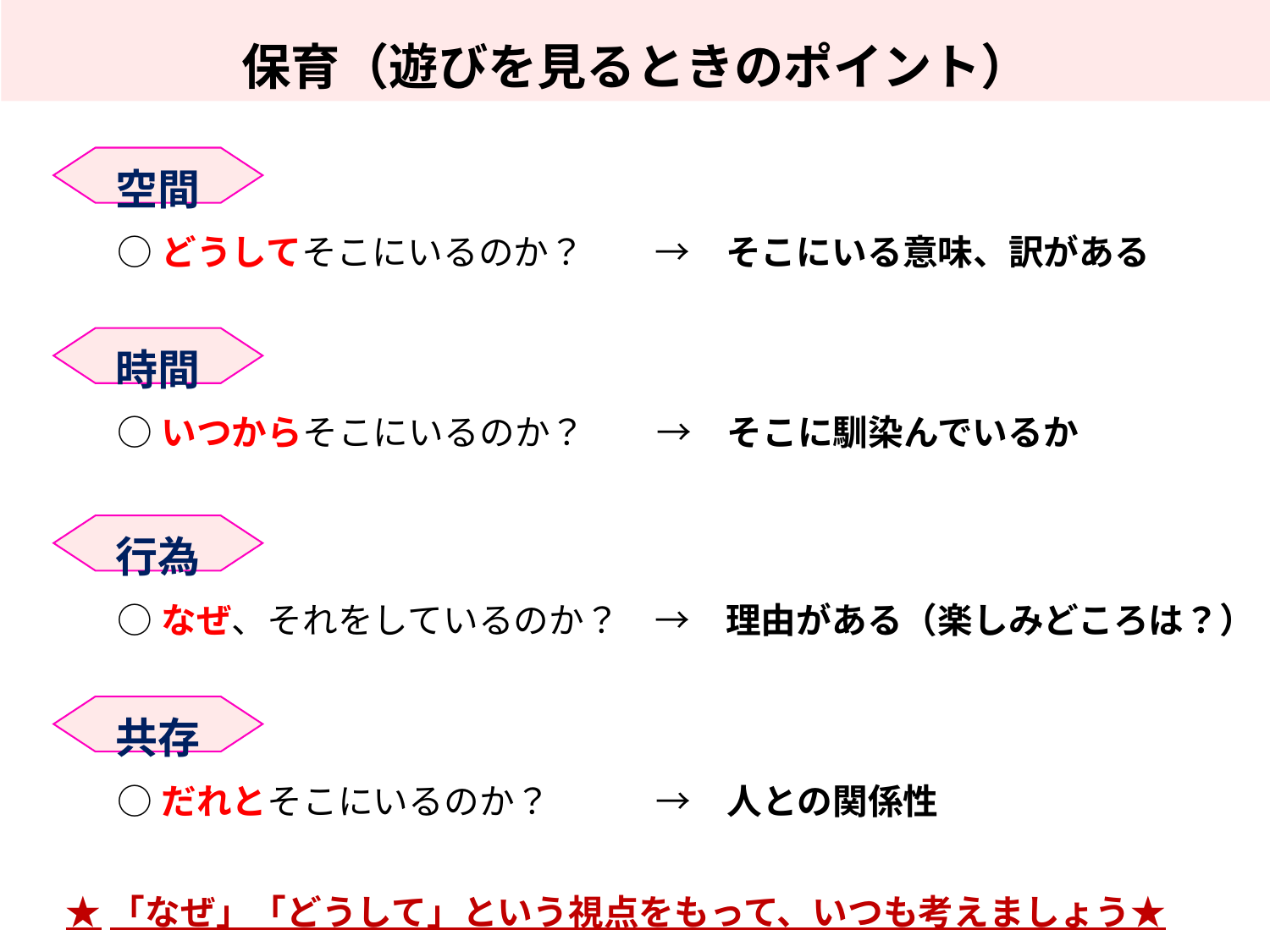

保育（遊びを見るときのポイント）
空間
○どうしてそこにいるのか？　　→　そこにいる意味、訳がある
時間
○いつからそこにいるのか？　　→　そこに馴染んでいるか
行為
○なぜ、それをしているのか？　→　理由がある（楽しみどころは？）
共存
○だれとそこにいるのか？　　　→　人との関係性
8
★「なぜ」「どうして」という視点をもって、いつも考えましょう★